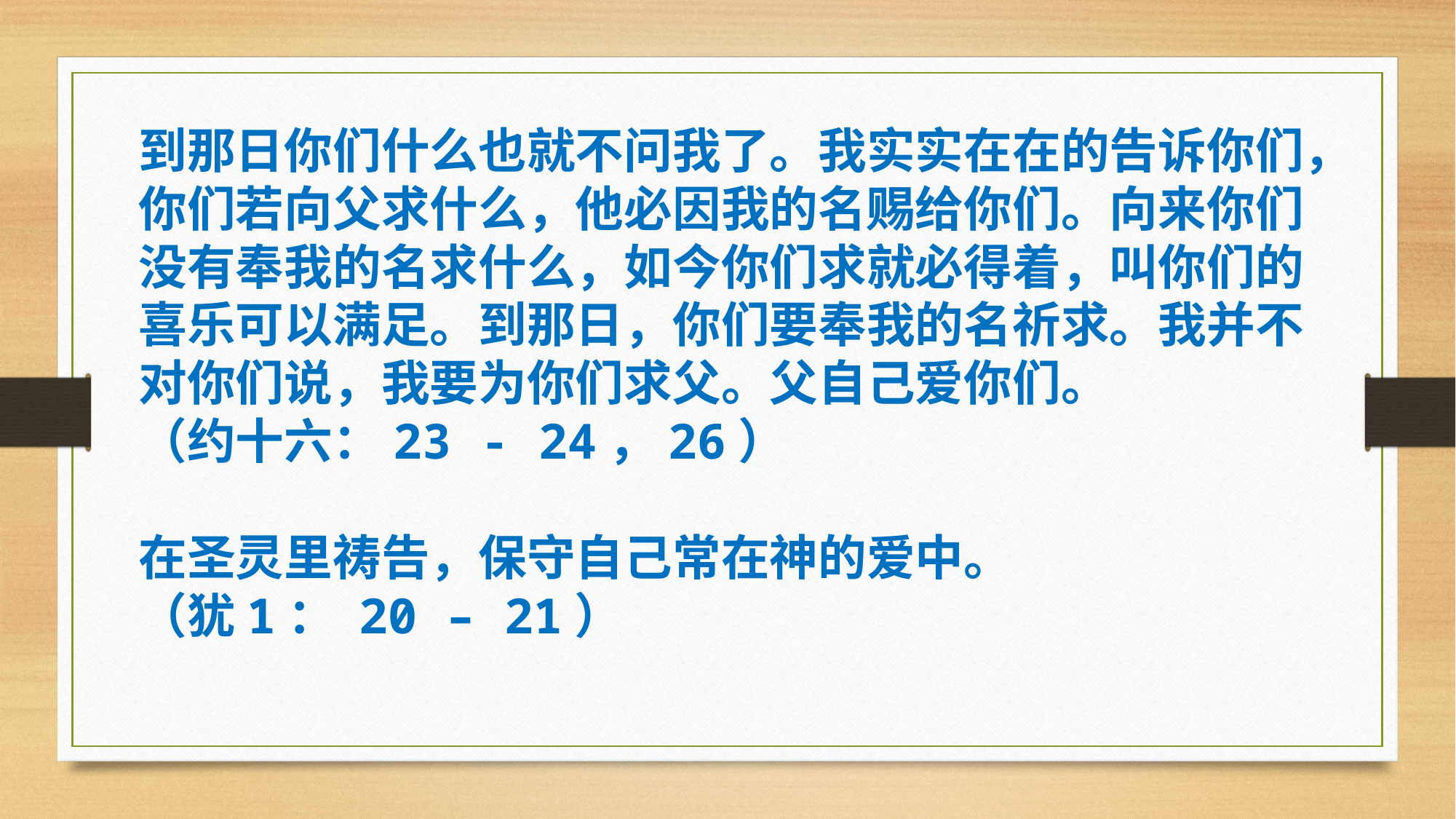

到那日你们什么也就不问我了。我实实在在的告诉你们，你们若向父求什么，他必因我的名赐给你们。向来你们没有奉我的名求什么，如今你们求就必得着，叫你们的喜乐可以满足。到那日，你们要奉我的名祈求。我并不对你们说，我要为你们求父。父自己爱你们。
（约十六：23 - 24，26）

在圣灵里祷告，保守自己常在神的爱中。
（犹1： 20 – 21）